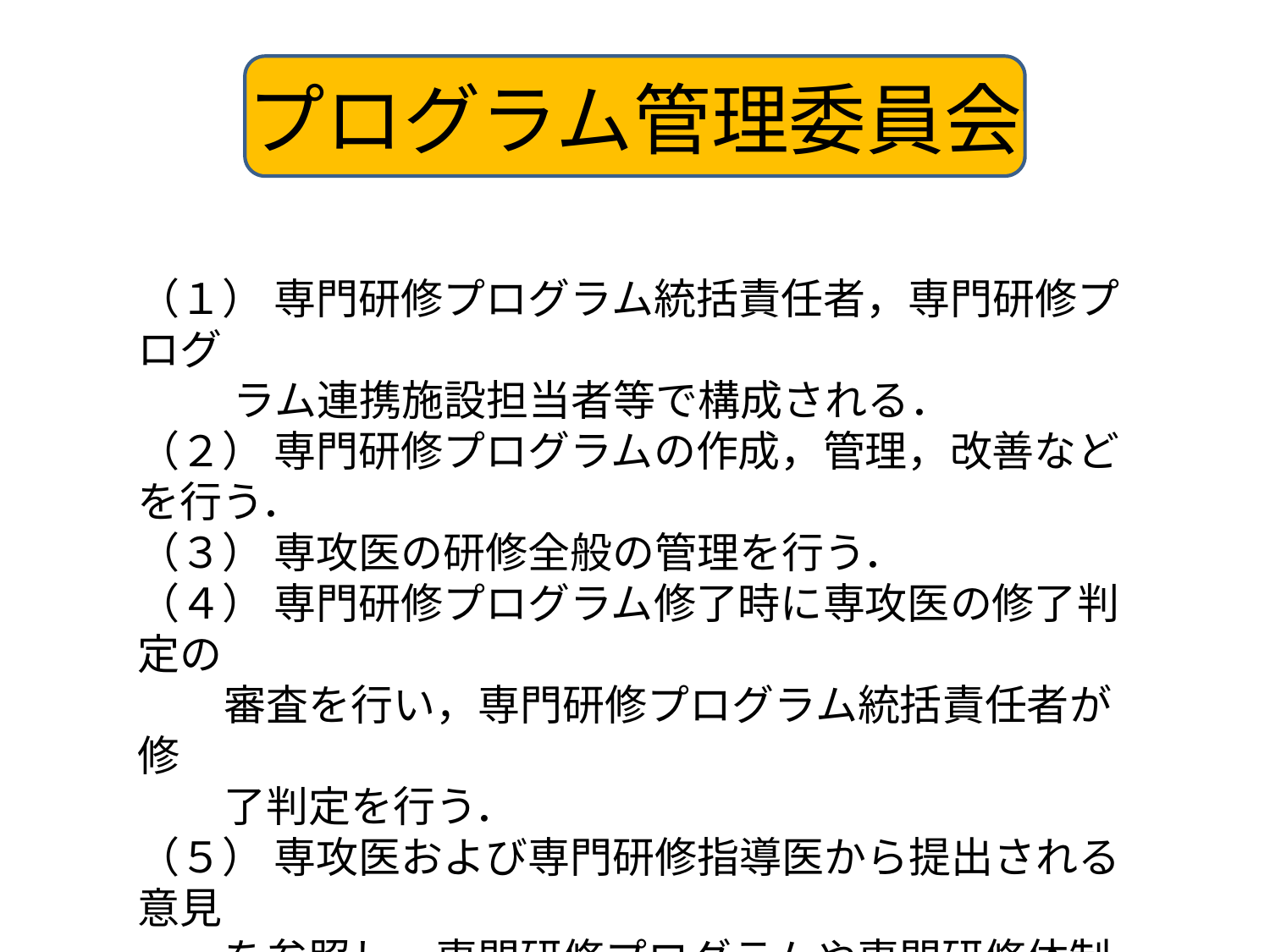

# プログラム管理委員会

（１） 専門研修プログラム統括責任者，専門研修プログ
         ラム連携施設担当者等で構成される．
（２） 専門研修プログラムの作成，管理，改善などを行う．
（３） 専攻医の研修全般の管理を行う．
（４） 専門研修プログラム修了時に専攻医の修了判定の
        審査を行い，専門研修プログラム統括責任者が修
        了判定を行う．
（５） 専攻医および専門研修指導医から提出される意見
        を参照し，専門研修プログラムや専門研修体制の
        継続的改良を行う．
（６） 6か月～1年毎に開催する．